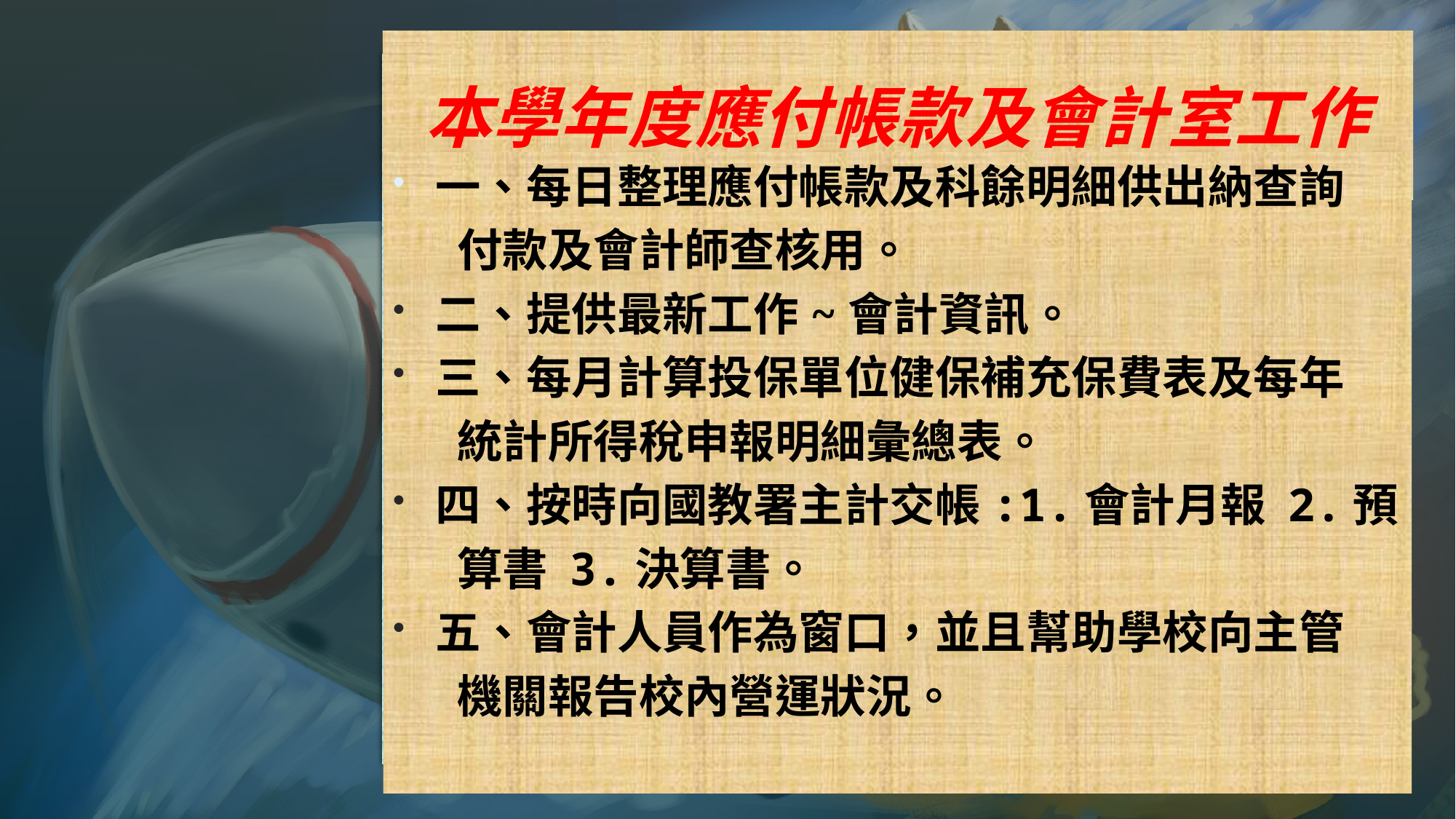

# 本學年度應付帳款及會計室工作

一、每日整理應付帳款及科餘明細供出納查詢
     付款及會計師查核用。
二、提供最新工作~會計資訊。
三、每月計算投保單位健保補充保費表及每年
     統計所得稅申報明細彙總表。
四、按時向國教署主計交帳:1.會計月報 2.預
     算書 3.決算書。
五、會計人員作為窗口，並且幫助學校向主管
     機關報告校內營運狀況。